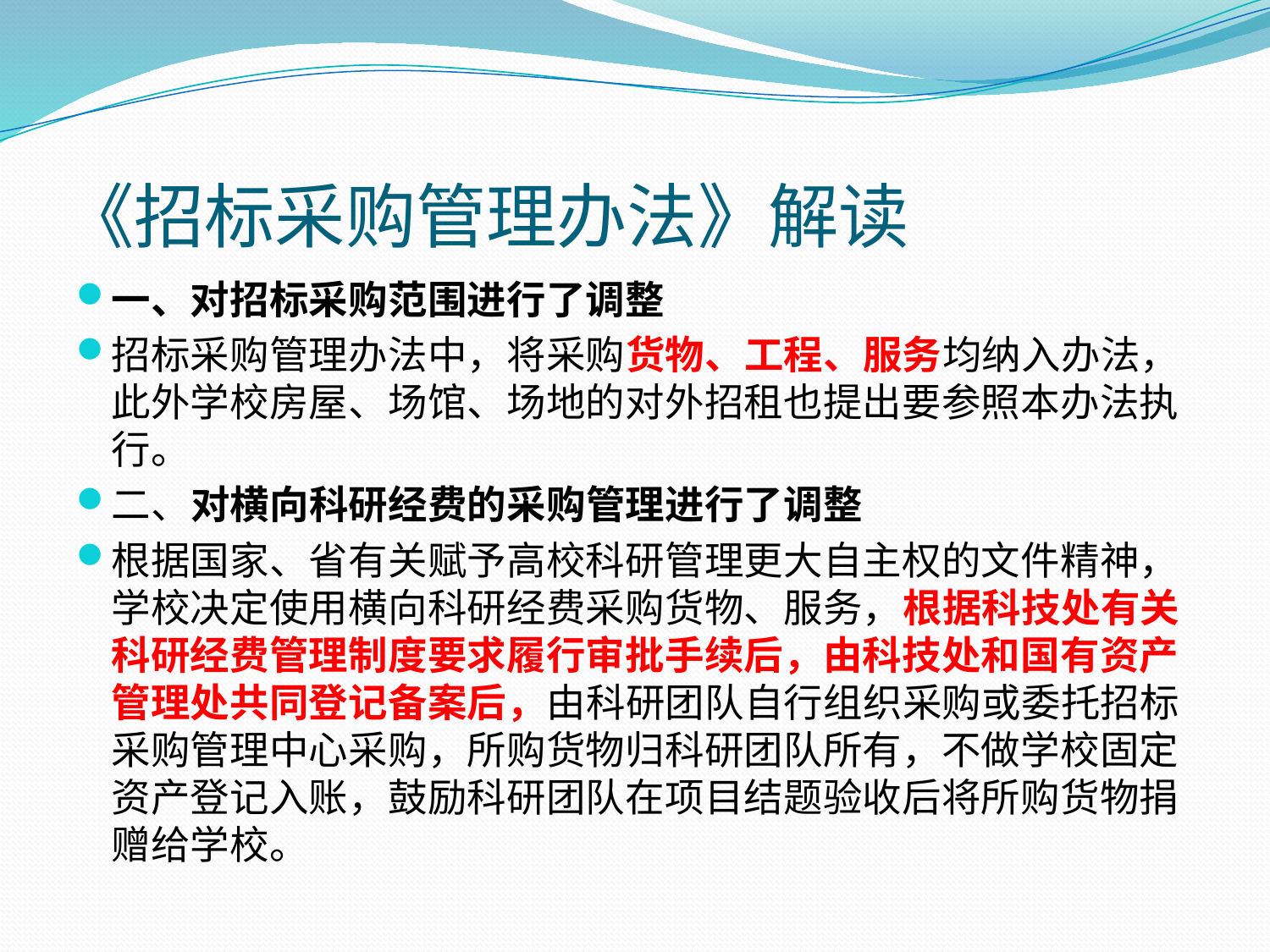

# 《招标采购管理办法》解读
一、对招标采购范围进行了调整
招标采购管理办法中，将采购货物、工程、服务均纳入办法，此外学校房屋、场馆、场地的对外招租也提出要参照本办法执行。
二、对横向科研经费的采购管理进行了调整
根据国家、省有关赋予高校科研管理更大自主权的文件精神，学校决定使用横向科研经费采购货物、服务，根据科技处有关科研经费管理制度要求履行审批手续后，由科技处和国有资产管理处共同登记备案后，由科研团队自行组织采购或委托招标采购管理中心采购，所购货物归科研团队所有，不做学校固定资产登记入账，鼓励科研团队在项目结题验收后将所购货物捐赠给学校。